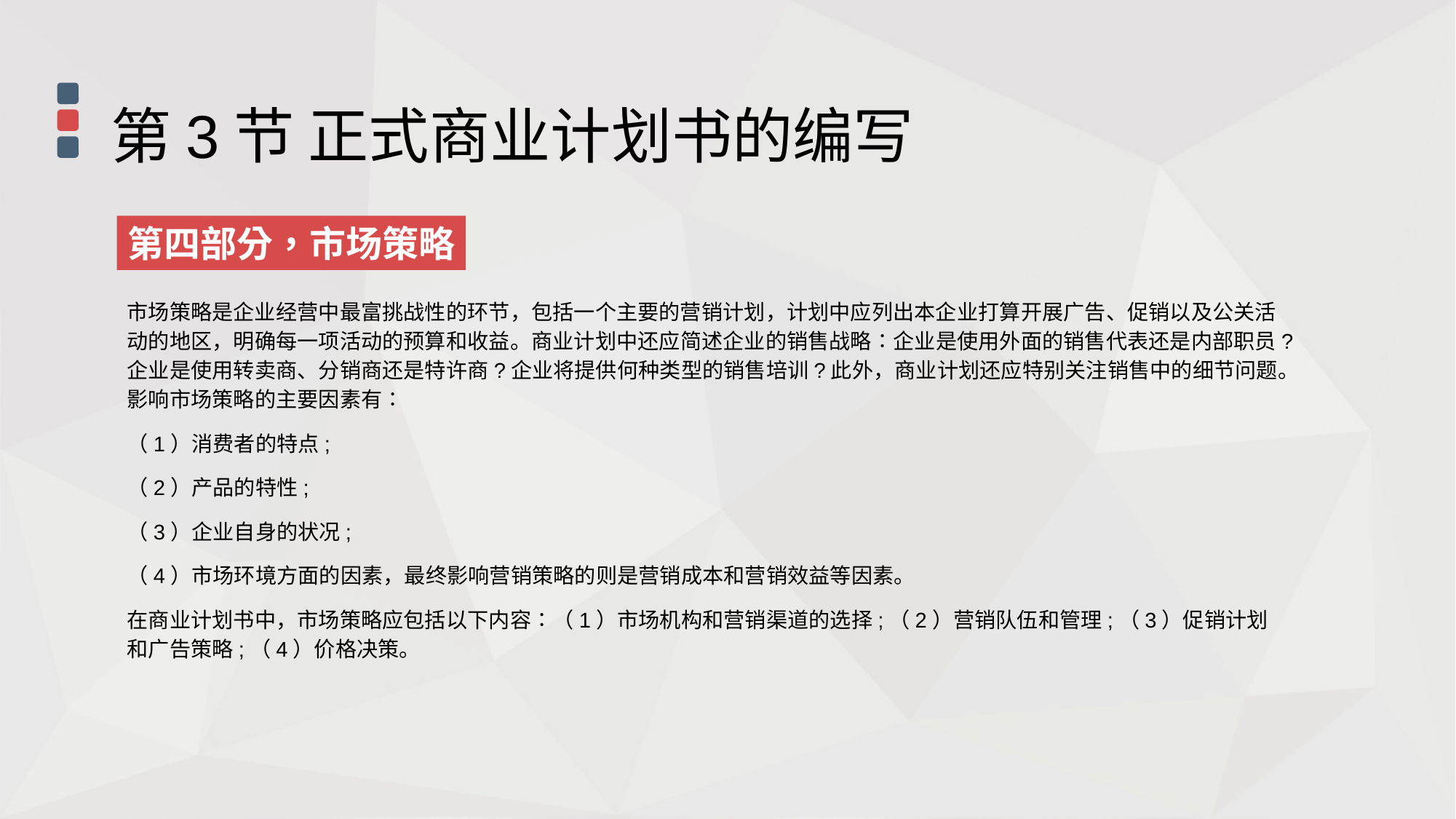

第3节 正式商业计划书的编写
第四部分，市场策略
市场策略是企业经营中最富挑战性的环节，包括一个主要的营销计划，计划中应列出本企业打算开展广告、促销以及公关活动的地区，明确每一项活动的预算和收益。商业计划中还应简述企业的销售战略∶企业是使用外面的销售代表还是内部职员?企业是使用转卖商、分销商还是特许商?企业将提供何种类型的销售培训?此外，商业计划还应特别关注销售中的细节问题。影响市场策略的主要因素有∶
（1）消费者的特点;
（2）产品的特性;
（3）企业自身的状况;
（4）市场环境方面的因素，最终影响营销策略的则是营销成本和营销效益等因素。
在商业计划书中，市场策略应包括以下内容∶（1）市场机构和营销渠道的选择;（2）营销队伍和管理;（3）促销计划和广告策略;（4）价格决策。